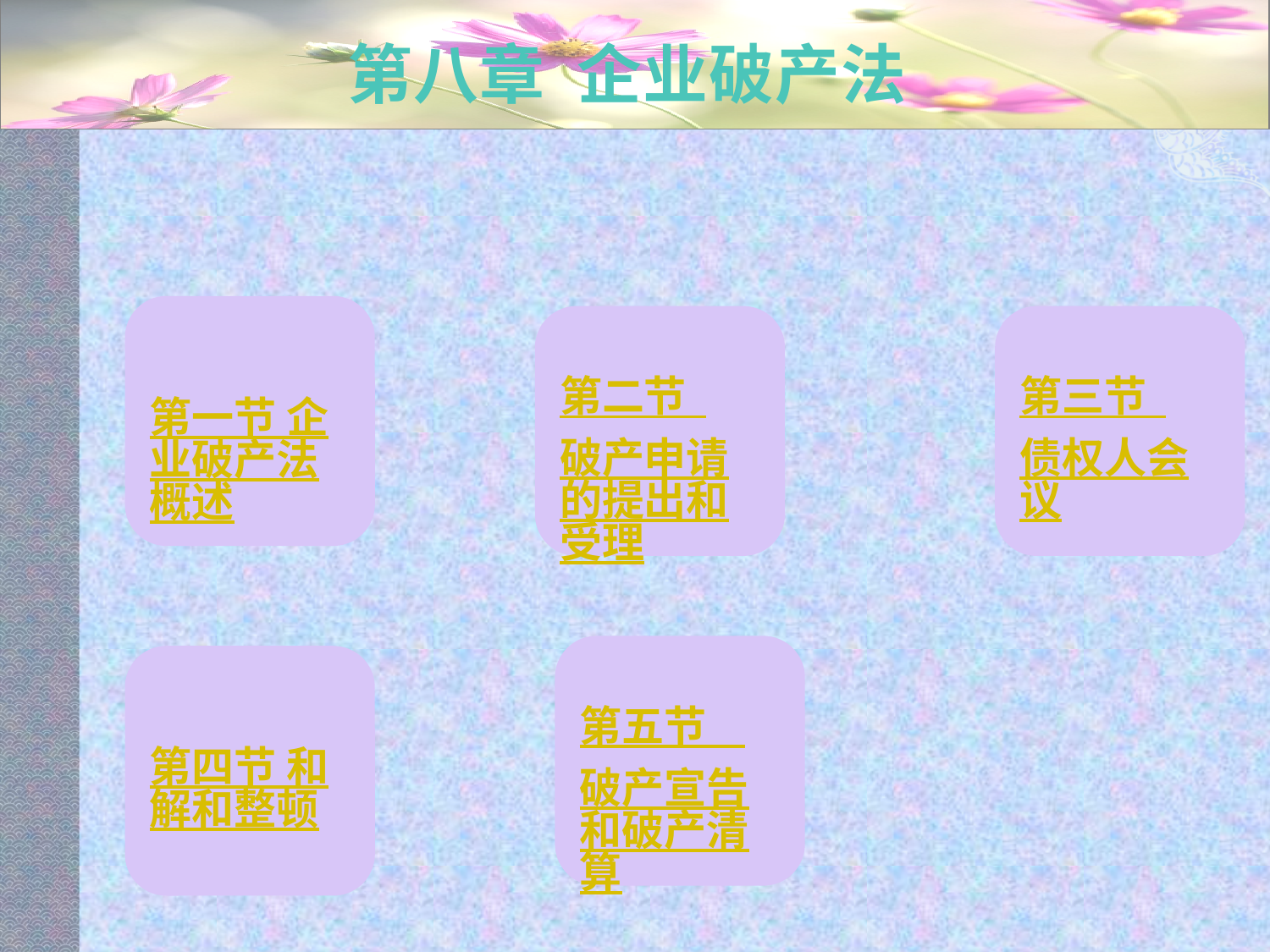

# 第八章  企业破产法
第一节 企业破产法概述
第二节  破产申请的提出和受理
第三节  债权人会议
第五节    破产宣告和破产清算
第四节 和解和整顿